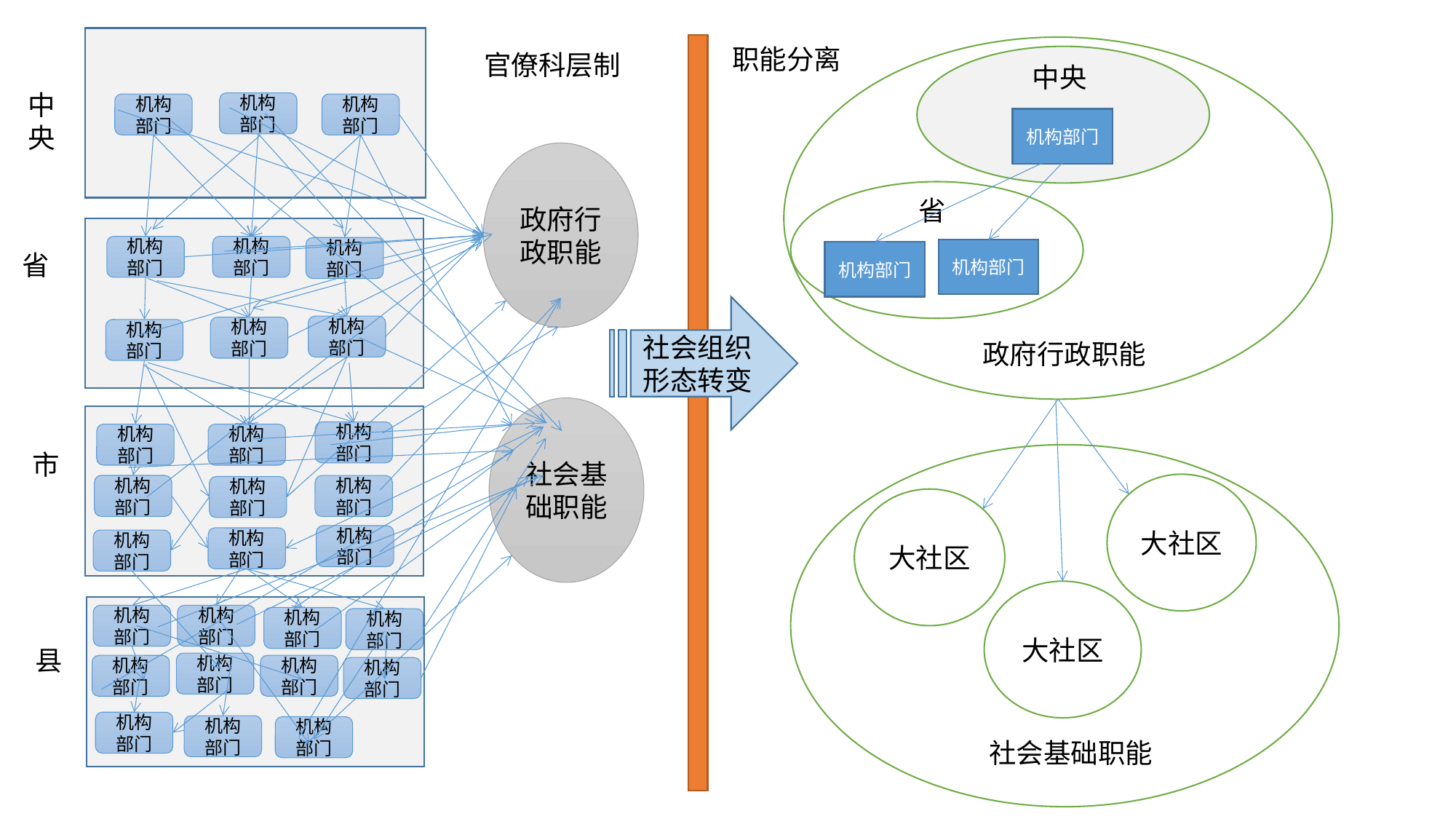

职能分离

官僚科层制

中央
中央
机构部门
机构部门
机构部门
机构部门
政府行政职能

省

机构部门
机构部门
机构部门
机构部门
机构部门
省
社会组织形态转变
机构部门
机构部门
机构部门
政府行政职能
社会基础职能

机构部门
机构部门
机构部门
市

大社区
机构部门
机构部门
机构部门
大社区
机构部门
机构部门
机构部门
大社区

机构部门
机构部门
机构部门
机构部门
县
机构部门
机构部门
机构部门
机构部门
机构部门
机构部门
机构部门
社会基础职能